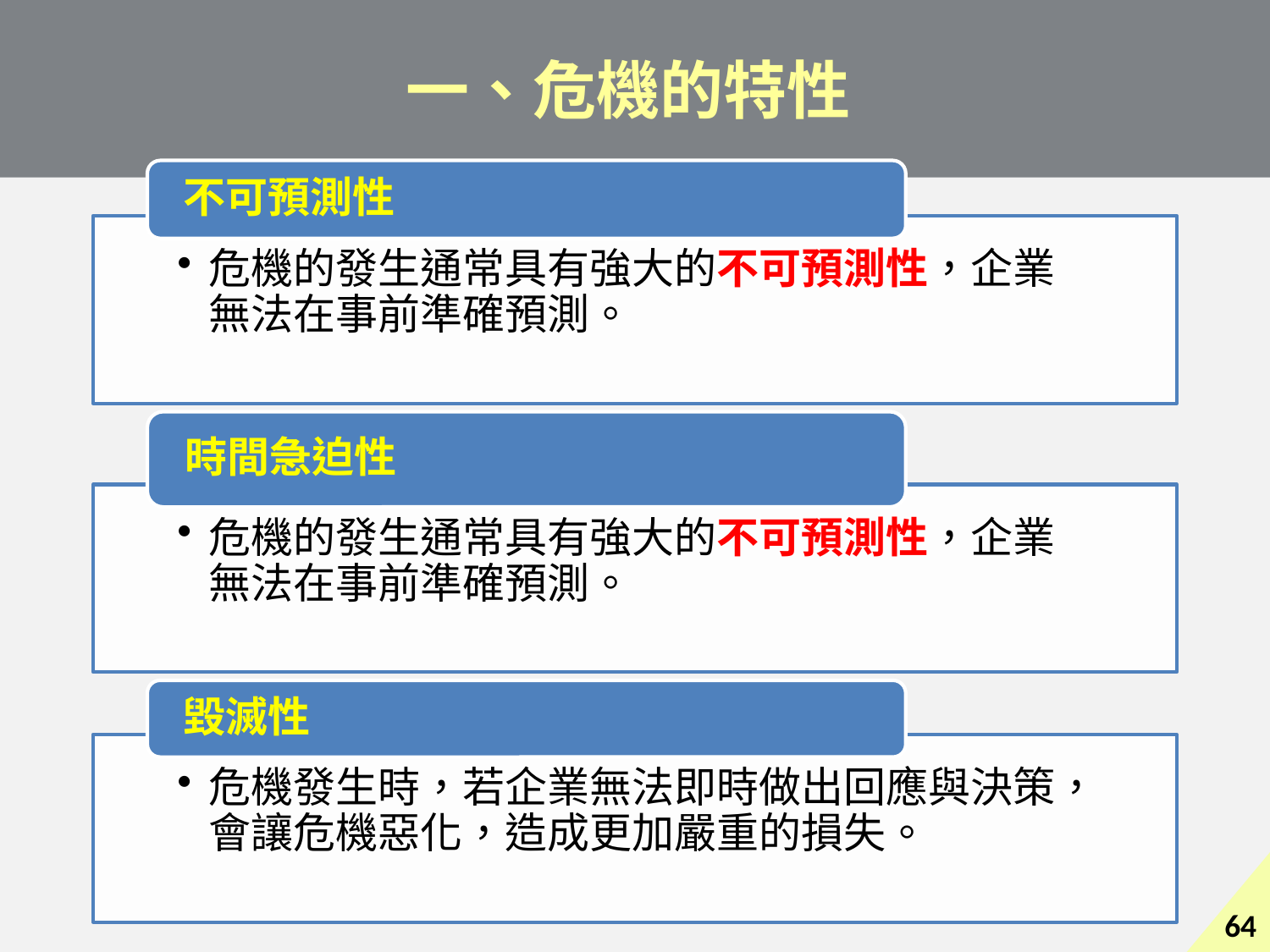

一、危機的特性
危機的發生通常具有強大的不可預測性，企業無法在事前準確預測。
不可預測性
危機的發生通常具有強大的不可預測性，企業無法在事前準確預測。
時間急迫性
危機發生時，若企業無法即時做出回應與決策，會讓危機惡化，造成更加嚴重的損失。
毀滅性

64